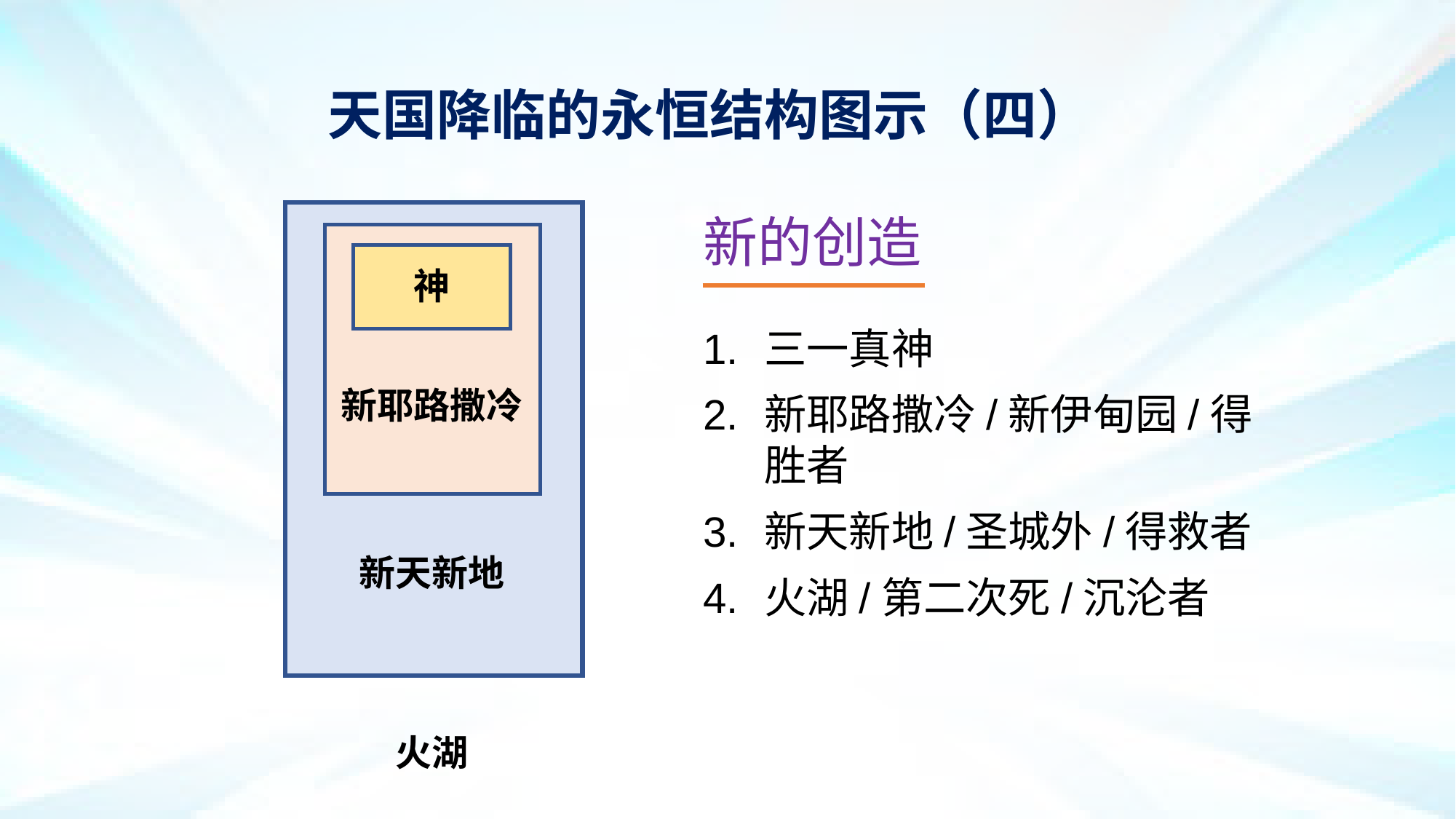

天国降临的永恒结构图示（四）

新的创造

三一真神
新耶路撒冷/新伊甸园/得胜者
新天新地/圣城外/得救者
火湖/第二次死/沉沦者

神
新耶路撒冷
新天新地
火湖